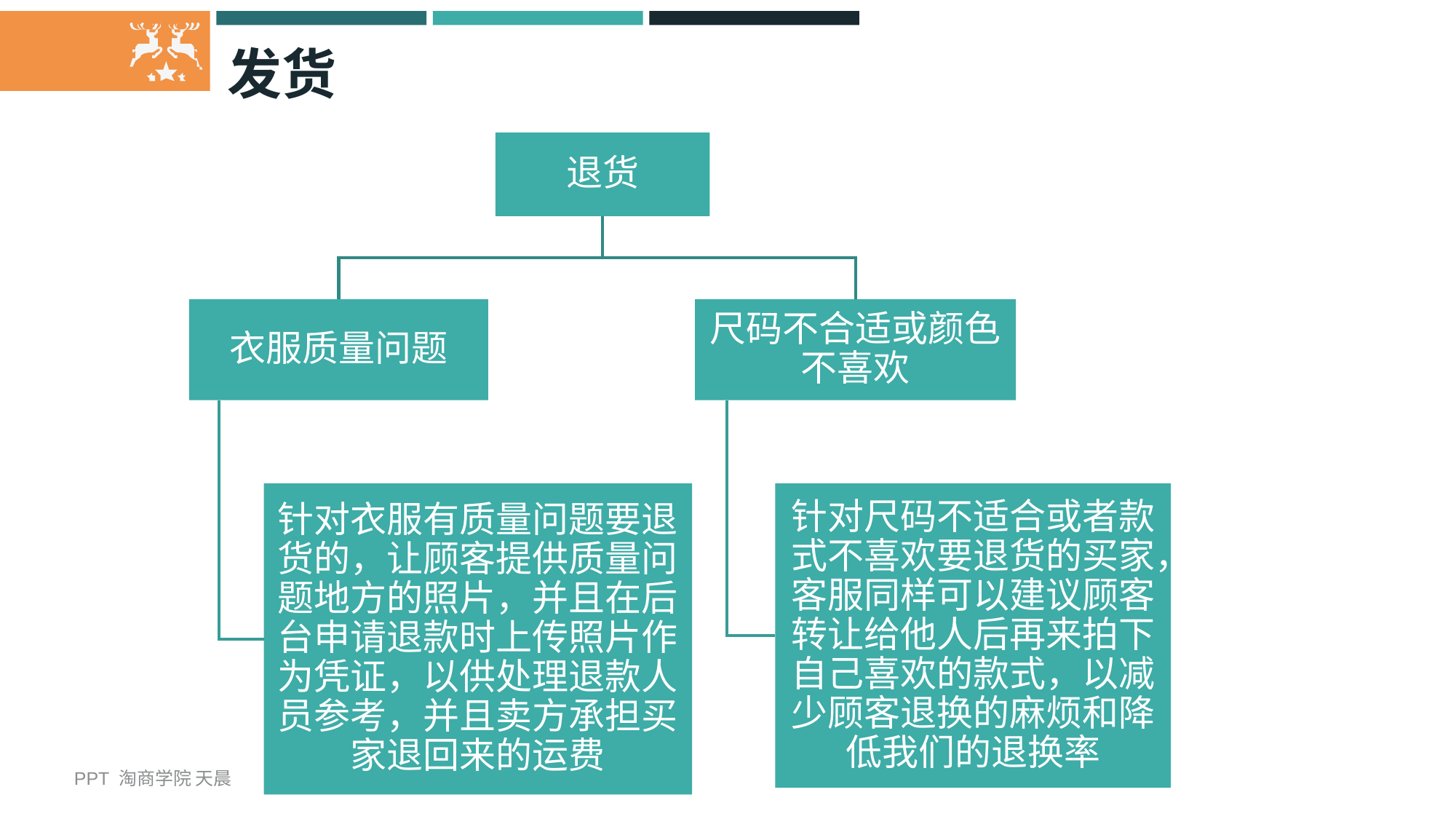

# 发货
退货
衣服质量问题
针对衣服有质量问题要退货的，让顾客提供质量问题地方的照片，并且在后台申请退款时上传照片作为凭证，以供处理退款人员参考，并且卖方承担买家退回来的运费
尺码不合适或颜色不喜欢
针对尺码不适合或者款式不喜欢要退货的买家，客服同样可以建议顾客转让给他人后再来拍下自己喜欢的款式，以减少顾客退换的麻烦和降低我们的退换率
PPT 淘商学院 天晨
37